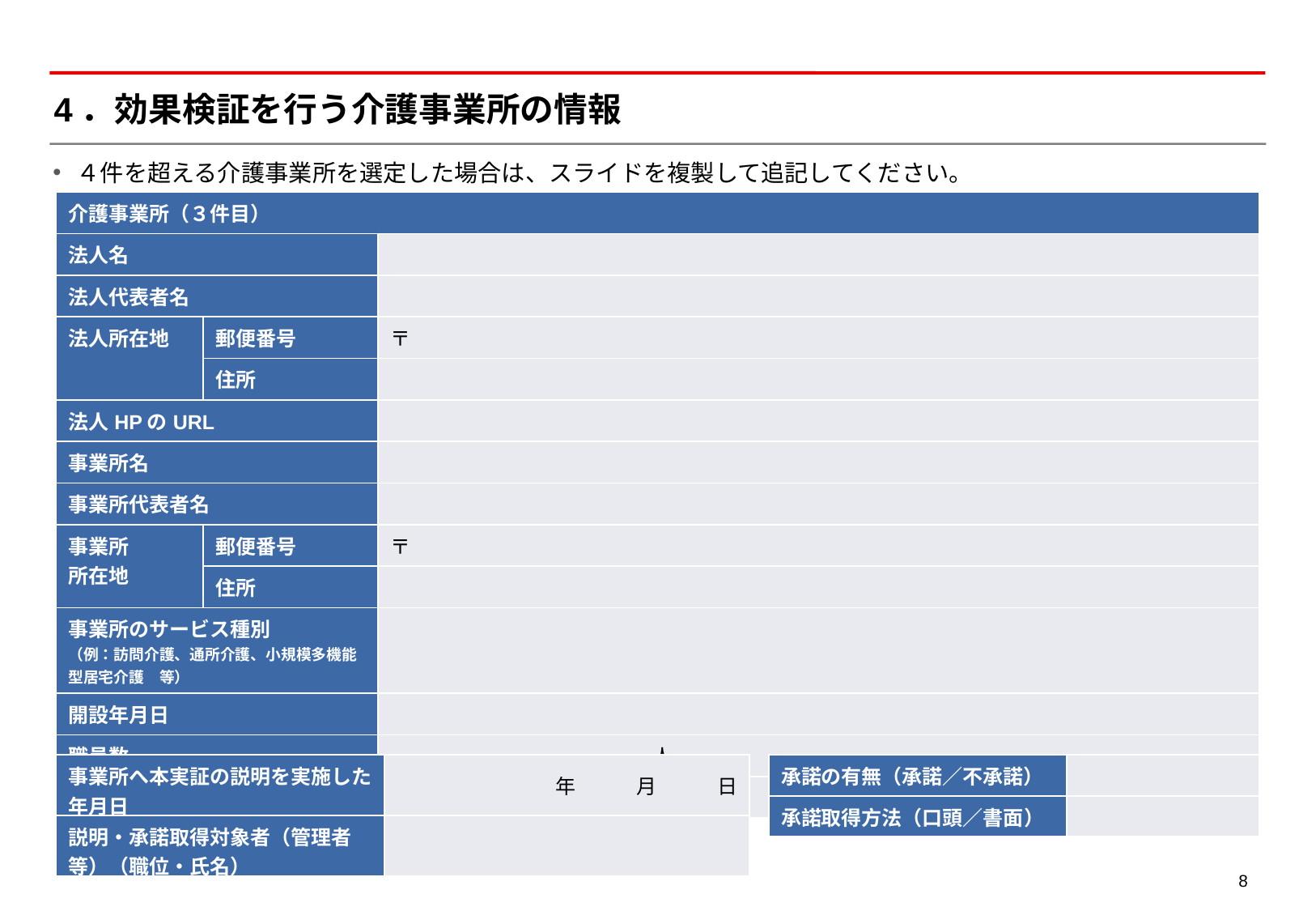

# 4．効果検証を行う介護事業所の情報
４件を超える介護事業所を選定した場合は、スライドを複製して追記してください。
| 介護事業所（３件目） |  |  |
| --- | --- | --- |
| 法人名 |  |  |
| 法人代表者名 |  |  |
| 法人所在地 | 郵便番号 | 〒 |
|  | 住所 |  |
| 法人HPのURL |  |  |
| 事業所名 |  |  |
| 事業所代表者名 |  |  |
| 事業所 所在地 | 郵便番号 | 〒 |
|  | 住所 |  |
| 事業所のサービス種別 （例：訪問介護、通所介護、小規模多機能型居宅介護　等） |  |  |
| 開設年月日 |  |  |
| 職員数 |  | 人 |
| 利用者数（申請時点） |  | 人 |
| 事業所へ本実証の説明を実施した年月日 | 年　　　月　　　日 |
| --- | --- |
| 説明・承諾取得対象者（管理者等）（職位・氏名） |  |
| 承諾の有無（承諾／不承諾） |  |
| --- | --- |
| 承諾取得方法（口頭／書面） |  |